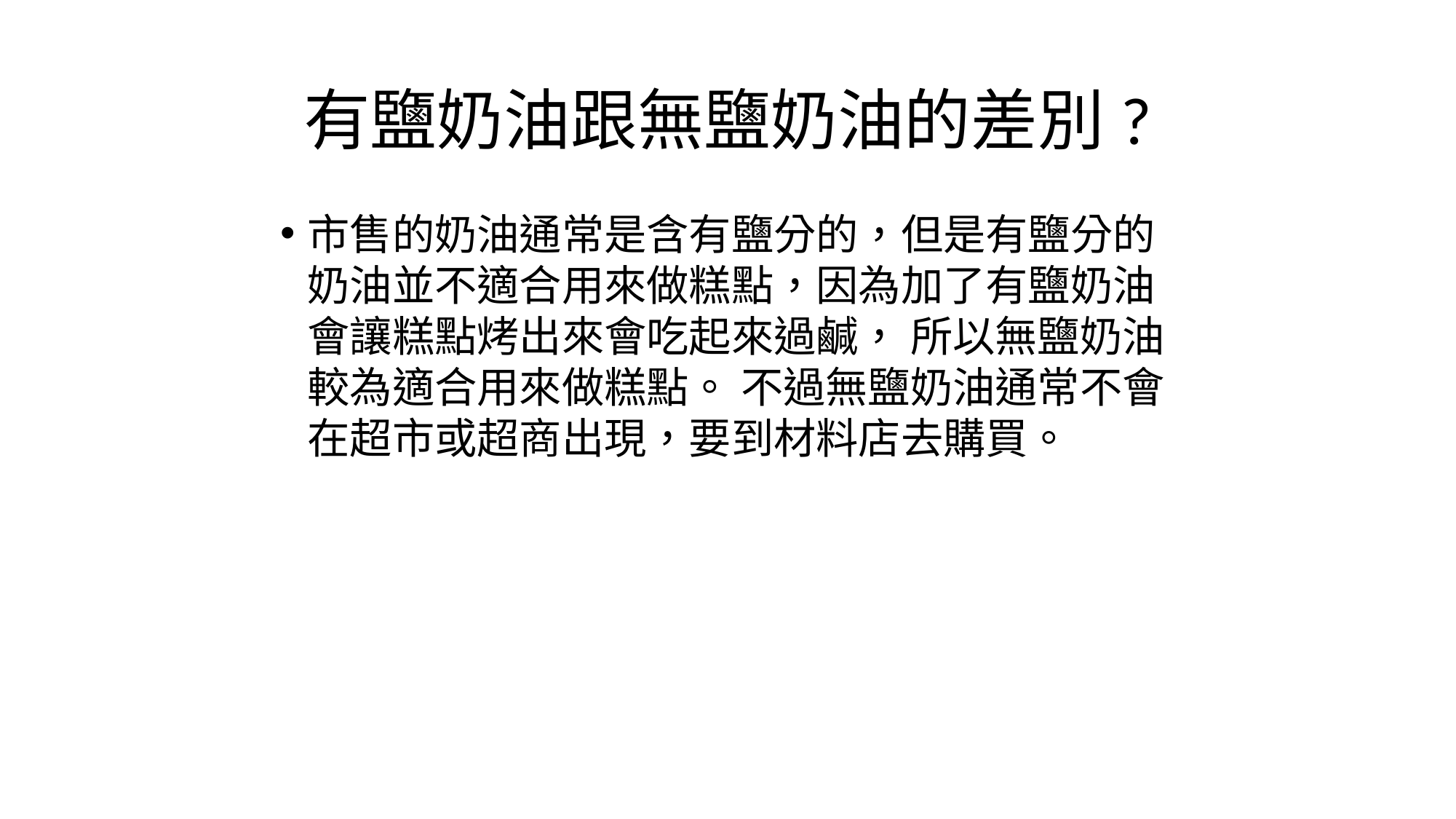

# 有鹽奶油跟無鹽奶油的差別?
市售的奶油通常是含有鹽分的，但是有鹽分的奶油並不適合用來做糕點，因為加了有鹽奶油會讓糕點烤出來會吃起來過鹹， 所以無鹽奶油較為適合用來做糕點。 不過無鹽奶油通常不會在超市或超商出現，要到材料店去購買。